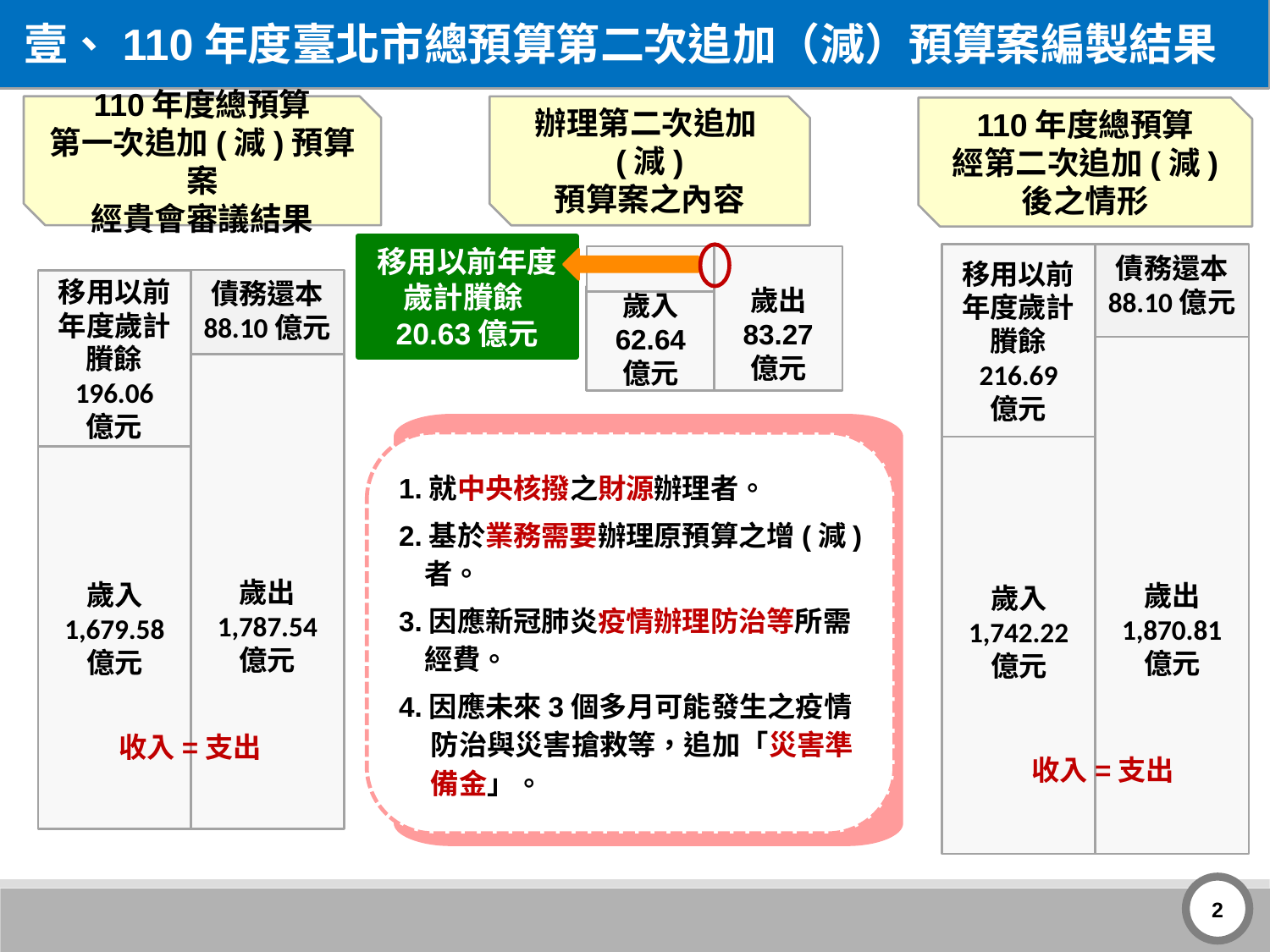

壹、110年度臺北市總預算第二次追加（減）預算案編製結果
110年度總預算
第一次追加(減)預算案
經貴會審議結果
辦理第二次追加(減)
預算案之內容
110年度總預算
經第二次追加(減)
後之情形
移用以前年度歲計賸餘20.63億元

債務還本
88.10億元

移用以前年度歲計賸餘
216.69
億元

歲出
1,870.81
億元
歲入
1,742.22
億元

歲出
83.27
億元
歲入
62.64
億元

債務還本
88.10億元

移用以前年度歲計賸餘
196.06
億元

歲出
1,787.54
億元
歲入
1,679.58
億元
收入=支出

1.就中央核撥之財源辦理者。
2.基於業務需要辦理原預算之增(減)
   者。
3.因應新冠肺炎疫情辦理防治等所需
   經費。
4.因應未來3個多月可能發生之疫情
    防治與災害搶救等，追加「災害準
    備金」。

收入=支出

2